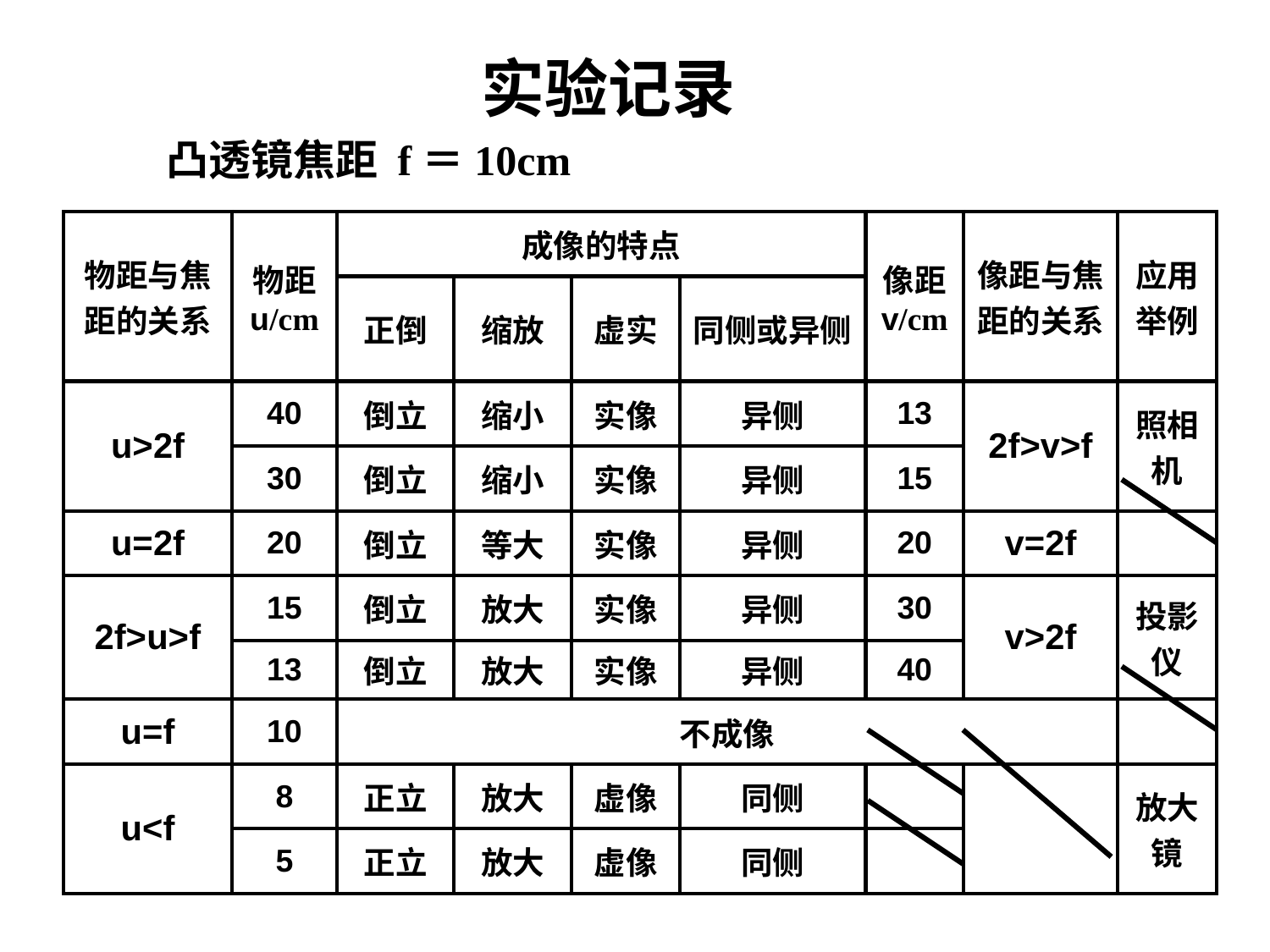

# 实验记录
凸透镜焦距 f＝10cm
| 物距与焦距的关系 | 物距 u/cm | 成像的特点 |  |  |  | 像距 v/cm | 像距与焦距的关系 | 应用举例 |
| --- | --- | --- | --- | --- | --- | --- | --- | --- |
|  |  | 正倒 | 缩放 | 虚实 | 同侧或异侧 |  |  |  |
| u>2f | 40 | 倒立 | 缩小 | 实像 | 异侧 | 13 | 2f>v>f | 照相机 |
|  | 30 | 倒立 | 缩小 | 实像 | 异侧 | 15 |  |  |
| u=2f | 20 | 倒立 | 等大 | 实像 | 异侧 | 20 | v=2f |  |
| 2f>u>f | 15 | 倒立 | 放大 | 实像 | 异侧 | 30 | v>2f | 投影仪 |
|  | 13 | 倒立 | 放大 | 实像 | 异侧 | 40 |  |  |
| u=f | 10 | 不成像 |  |  |  |  |  |  |
| u<f | 8 | 正立 | 放大 | 虚像 | 同侧 |  |  | 放大镜 |
|  | 5 | 正立 | 放大 | 虚像 | 同侧 |  |  |  |